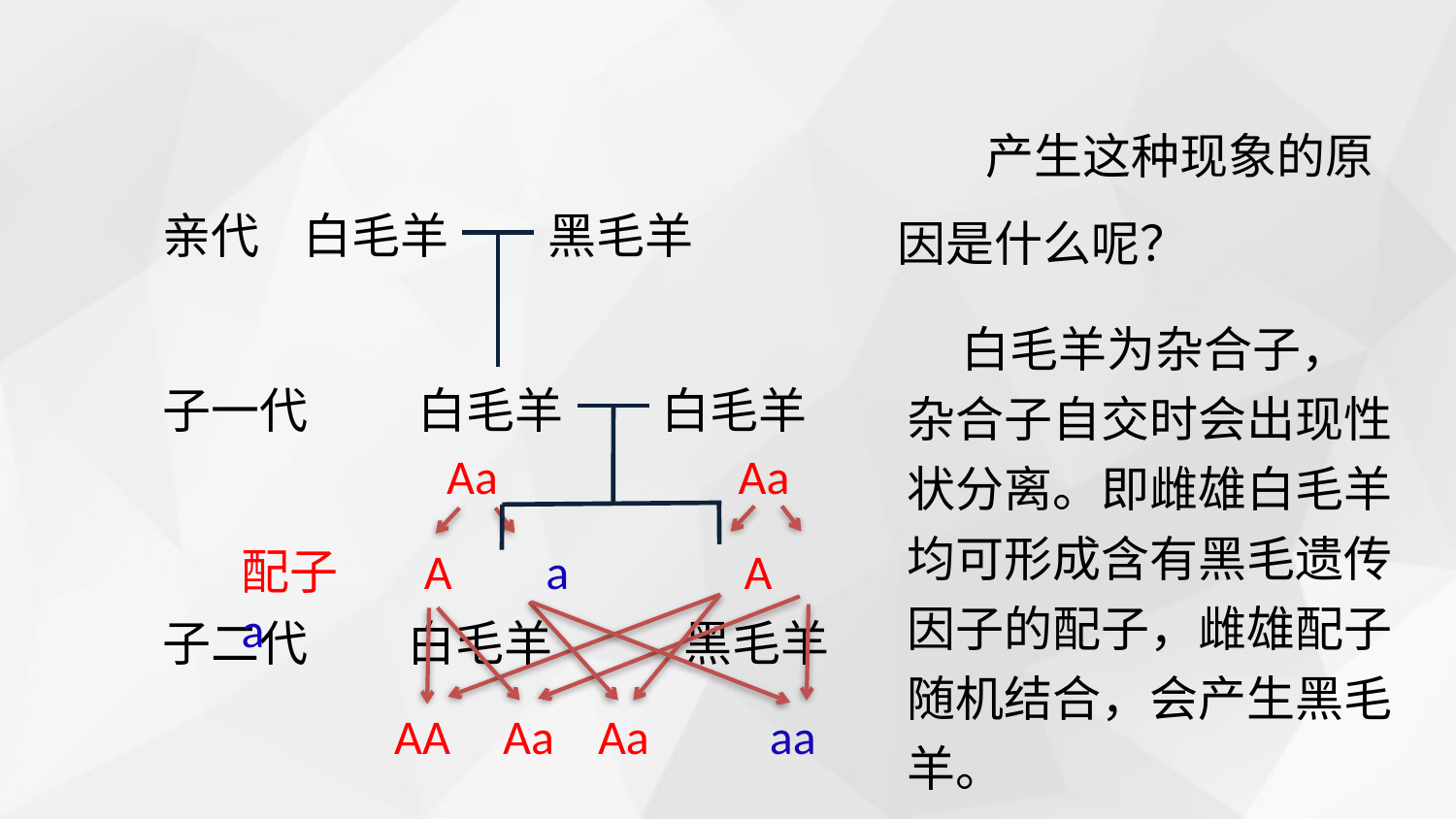

产生这种现象的原因是什么呢？
亲代    白毛羊         黑毛羊

子一代          白毛羊         白毛羊

子二代         白毛羊            黑毛羊
     白毛羊为杂合子，杂合子自交时会出现性状分离。即雌雄白毛羊均可形成含有黑毛遗传因子的配子，雌雄配子随机结合，会产生黑毛羊。
Aa                      Aa
配子         A　  a　     　A      a

   AA      Aa    Aa           aa